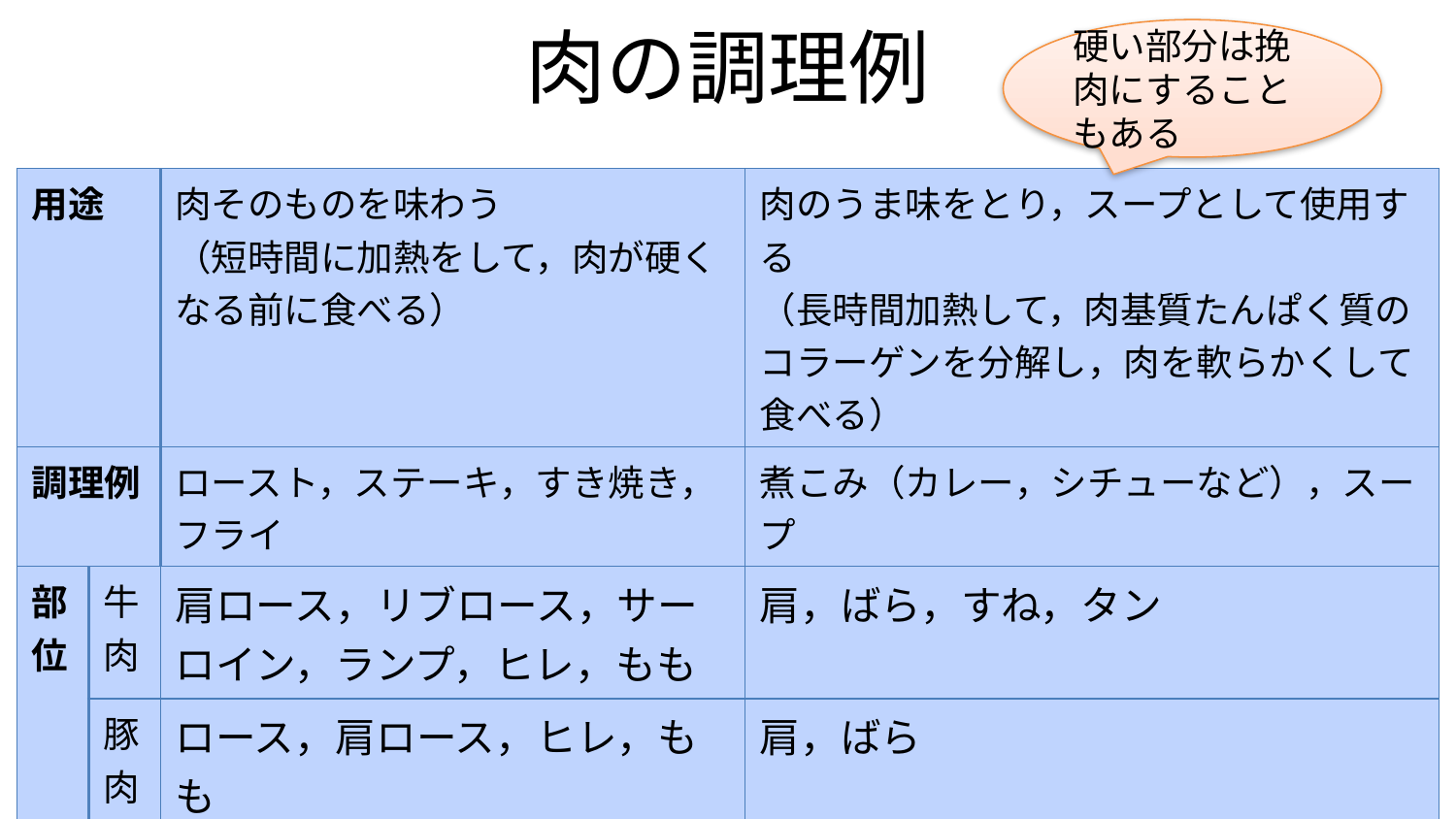

# 肉の調理例
硬い部分は挽肉にすることもある
| 用途 |  | 肉そのものを味わう （短時間に加熱をして，肉が硬くなる前に食べる） | 肉のうま味をとり，スープとして使用する （長時間加熱して，肉基質たんぱく質のコラーゲンを分解し，肉を軟らかくして食べる） |
| --- | --- | --- | --- |
| 調理例 |  | ロースト，ステーキ，すき焼き，フライ | 煮こみ（カレー，シチューなど），スープ |
| 部位 | 牛肉 | 肩ロース，リブロース，サーロイン，ランプ，ヒレ，もも | 肩，ばら，すね，タン |
|  | 豚肉 | ロース，肩ロース，ヒレ，もも | 肩，ばら |
|  | 鶏肉 | ささみ，胸，もも | 手羽，もも |